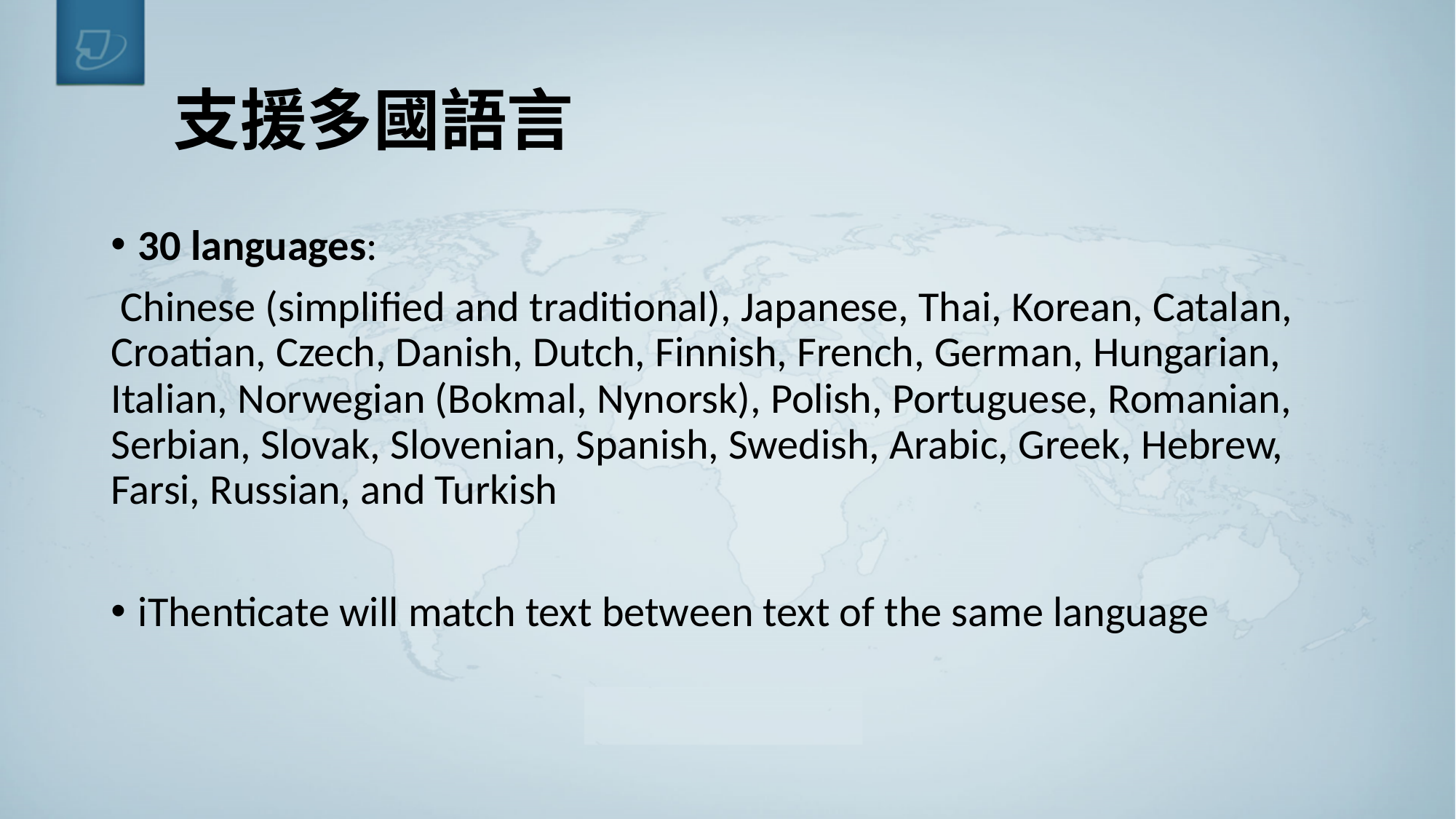

# 支援多國語言
30 languages:
 Chinese (simplified and traditional), Japanese, Thai, Korean, Catalan, Croatian, Czech, Danish, Dutch, Finnish, French, German, Hungarian, Italian, Norwegian (Bokmal, Nynorsk), Polish, Portuguese, Romanian, Serbian, Slovak, Slovenian, Spanish, Swedish, Arabic, Greek, Hebrew, Farsi, Russian, and Turkish

iThenticate will match text between text of the same language